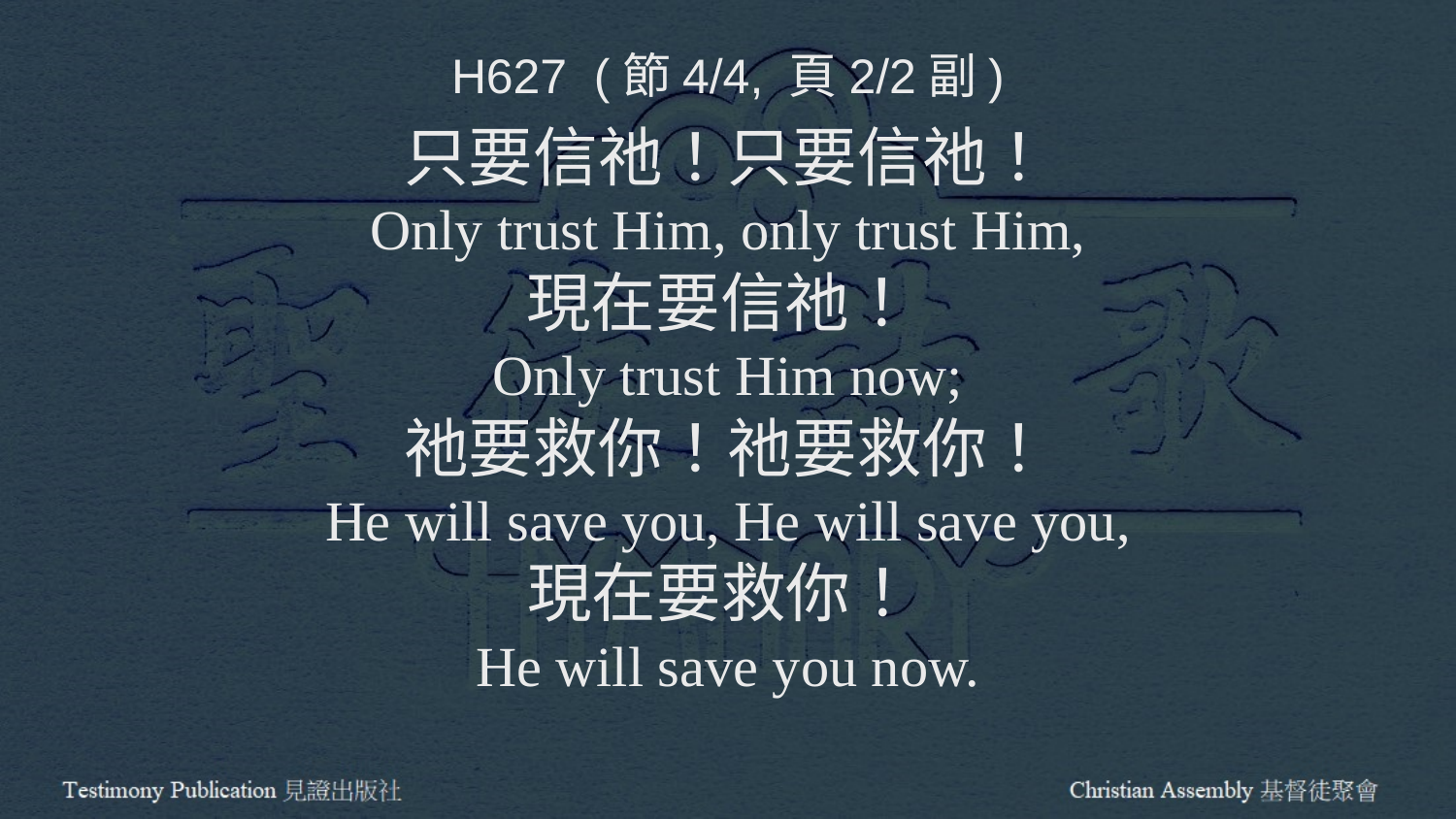

H627  (節4/4, 頁2/2副)
只要信祂！只要信祂！
Only trust Him, only trust Him,
現在要信祂！
Only trust Him now;
祂要救你！祂要救你！
He will save you, He will save you,
現在要救你！
He will save you now.